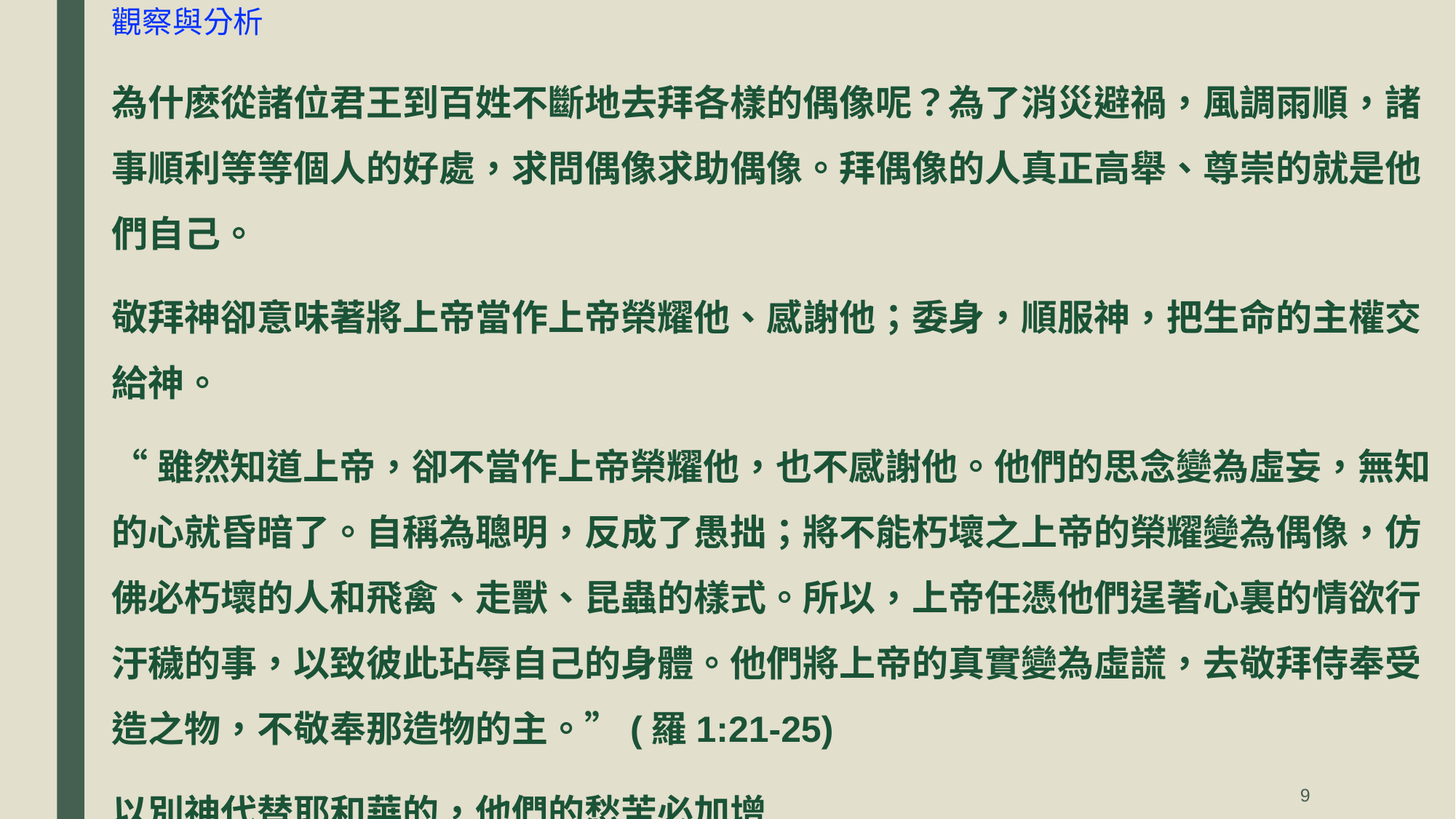

觀察與分析
為什麽從諸位君王到百姓不斷地去拜各樣的偶像呢？為了消災避禍，風調雨順，諸事順利等等個人的好處，求問偶像求助偶像。拜偶像的人真正高舉、尊崇的就是他們自己。
敬拜神卻意味著將上帝當作上帝榮耀他、感謝他；委身，順服神，把生命的主權交給神。
“雖然知道上帝，卻不當作上帝榮耀他，也不感謝他。他們的思念變為虛妄，無知的心就昏暗了。自稱為聰明，反成了愚拙；將不能朽壞之上帝的榮耀變為偶像，仿佛必朽壞的人和飛禽、走獸、昆蟲的樣式。所以，上帝任憑他們逞著心裏的情欲行汙穢的事，以致彼此玷辱自己的身體。他們將上帝的真實變為虛謊，去敬拜侍奉受造之物，不敬奉那造物的主。”(羅1:21-25)
以別神代替耶和華的，他們的愁苦必加增

9